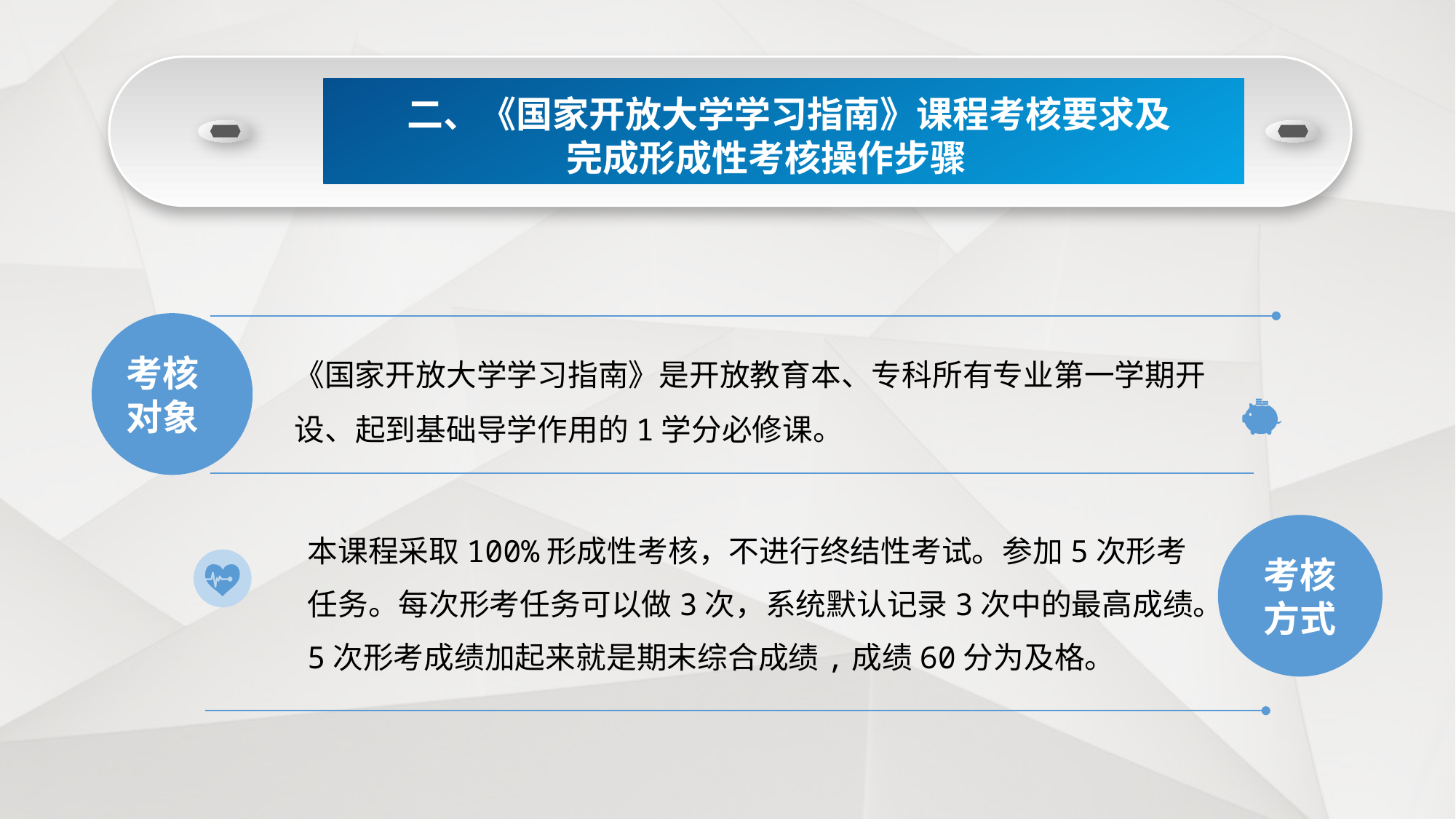

二、《国家开放大学学习指南》课程考核要求及
完成形成性考核操作步骤

考核
对象
《国家开放大学学习指南》是开放教育本、专科所有专业第一学期开设、起到基础导学作用的1学分必修课。

本课程采取100%形成性考核，不进行终结性考试。参加5次形考任务。每次形考任务可以做3次，系统默认记录3次中的最高成绩。5次形考成绩加起来就是期末综合成绩,成绩60分为及格。
考核
方式